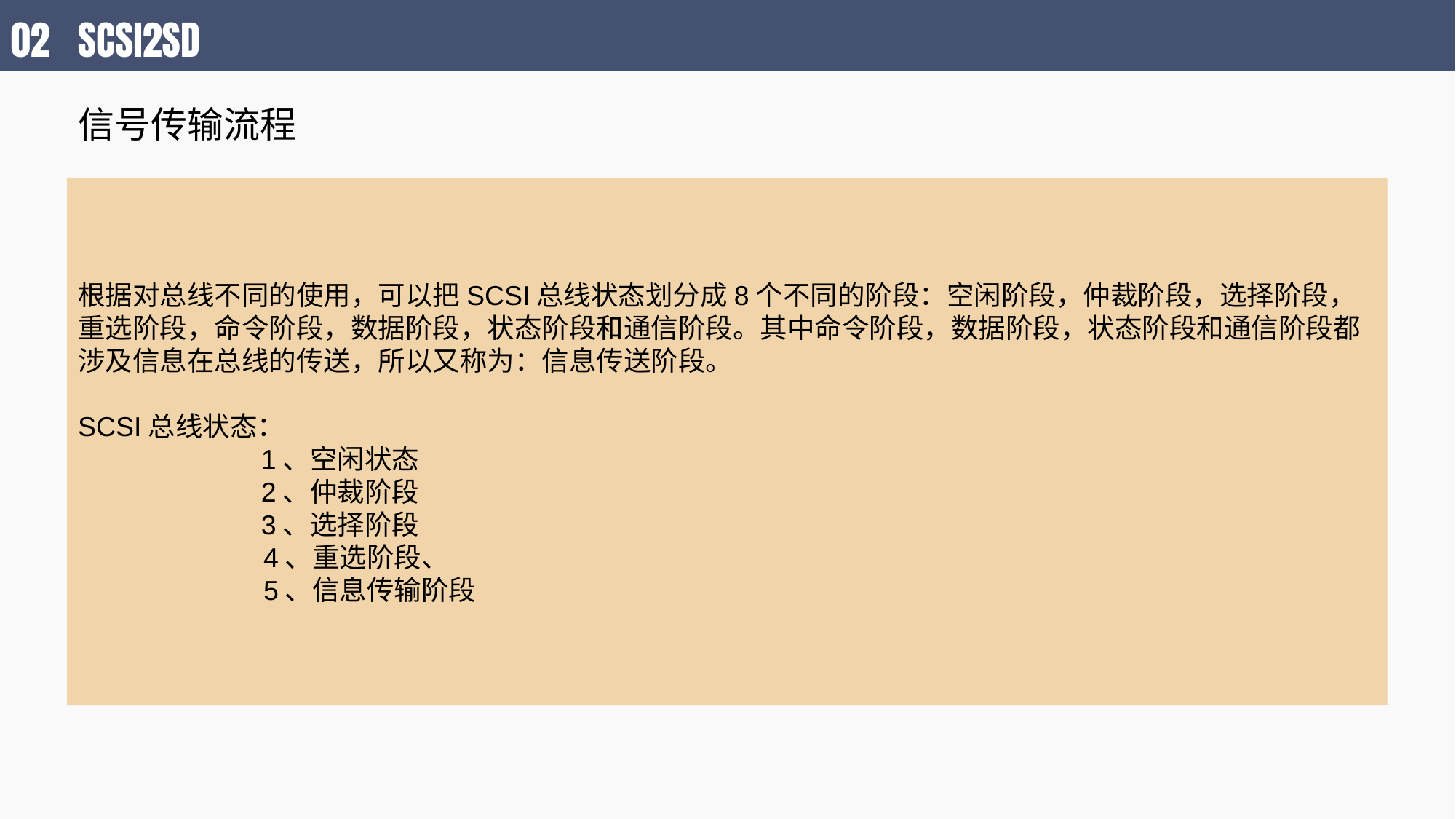

02   SCSI2SD

信号传输流程
根据对总线不同的使用，可以把SCSI总线状态划分成8个不同的阶段：空闲阶段，仲裁阶段，选择阶段，重选阶段，命令阶段，数据阶段，状态阶段和通信阶段。其中命令阶段，数据阶段，状态阶段和通信阶段都涉及信息在总线的传送，所以又称为：信息传送阶段。

SCSI总线状态：
                        1、空闲状态
                        2、仲裁阶段
                        3、选择阶段
	          4、重选阶段、
	          5、信息传输阶段